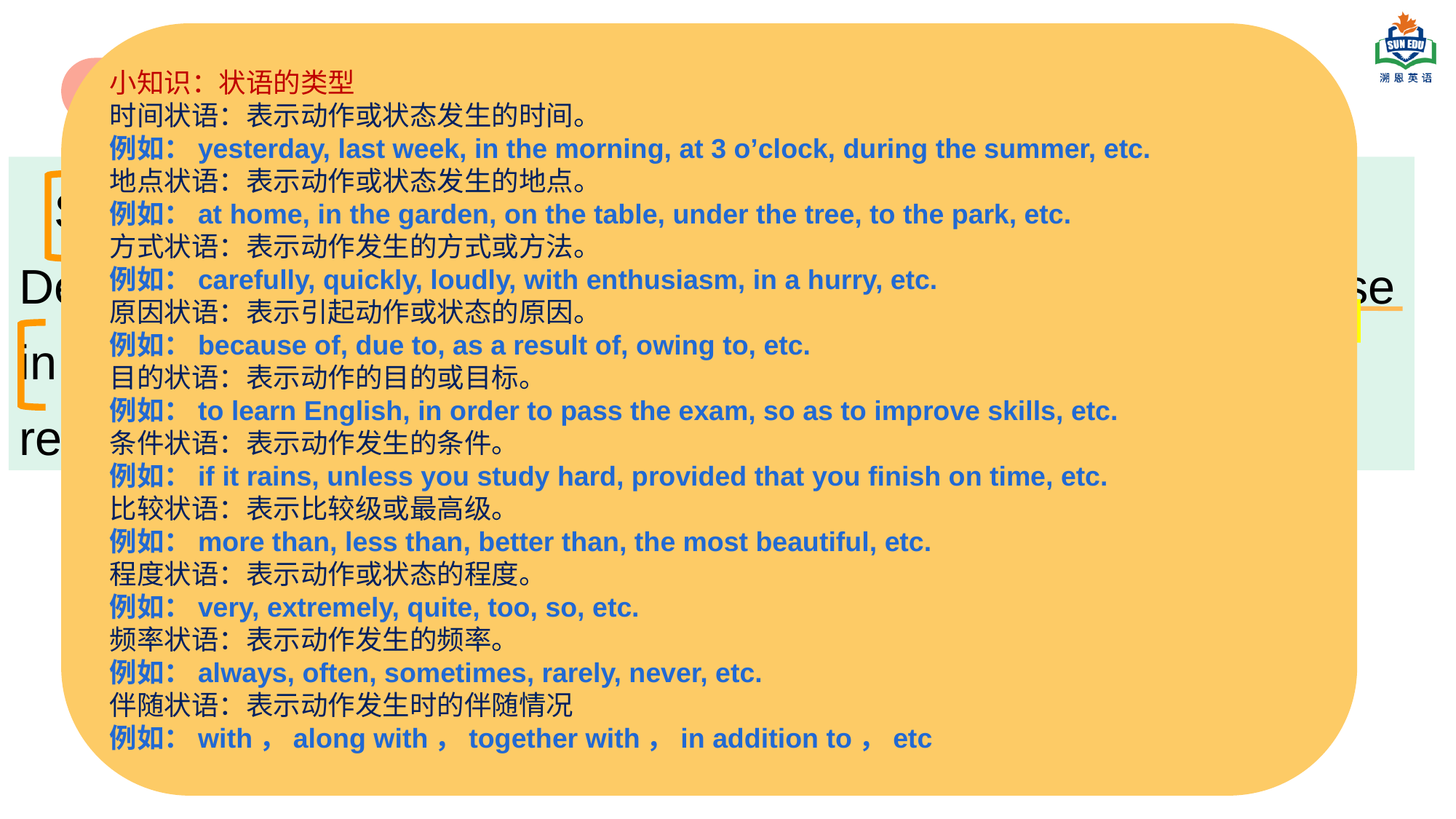

小知识：状语的类型
时间状语：表示动作或状态发生的时间。
例如：yesterday, last week, in the morning, at 3 o’clock, during the summer, etc.
地点状语：表示动作或状态发生的地点。
例如：at home, in the garden, on the table, under the tree, to the park, etc.
方式状语：表示动作发生的方式或方法。
例如：carefully, quickly, loudly, with enthusiasm, in a hurry, etc.
原因状语：表示引起动作或状态的原因。
例如：because of, due to, as a result of, owing to, etc.
目的状语：表示动作的目的或目标。
例如：to learn English, in order to pass the exam, so as to improve skills, etc.
条件状语：表示动作发生的条件。
例如：if it rains, unless you study hard, provided that you finish on time, etc.
比较状语：表示比较级或最高级。
例如：more than, less than, better than, the most beautiful, etc.
程度状语：表示动作或状态的程度。
例如：very, extremely, quite, too, so, etc.
频率状语：表示动作发生的频率。
例如：always, often, sometimes, rarely, never, etc.
伴随状语：表示动作发生时的伴随情况
例如：with，along with，together with，in addition to，etc

长难句分析
#
Starting from January 9th,the official account of the Department of Tourism of Henan Province has seen an increase in the number of videos being posted, with more than 30 clips released per day.

时间状语
主语
宾语
谓语

地点状语

伴随状语
从1月9日开始，河南省旅游部的官方账户上发布的视频数量有所增加，每天发布30多个视频片段。